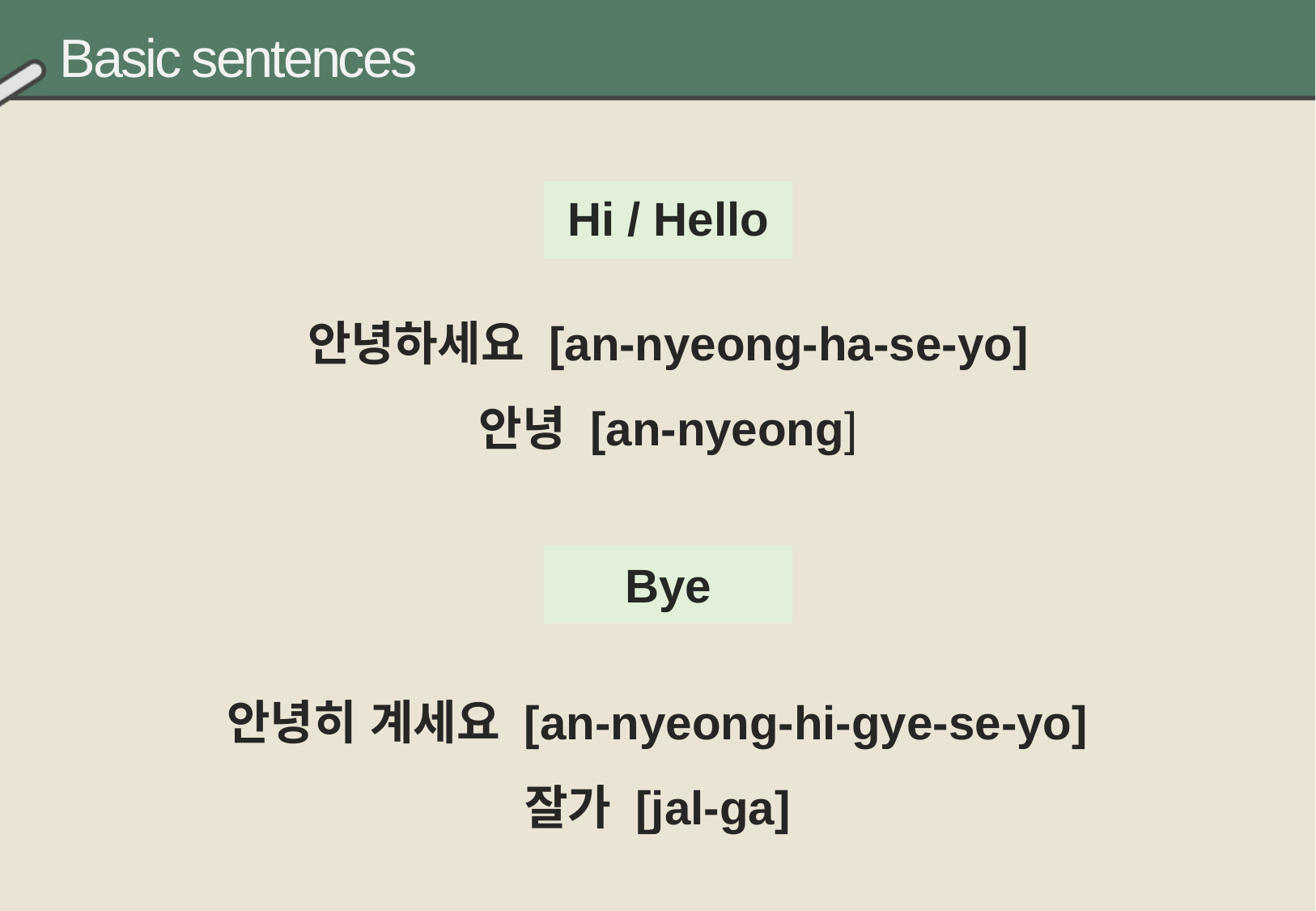

Basic sentences

Hi / Hello
안녕하세요 [an-nyeong-ha-se-yo]
안녕 [an-nyeong]

Bye
안녕히 계세요 [an-nyeong-hi-gye-se-yo]
잘가 [jal-ga]